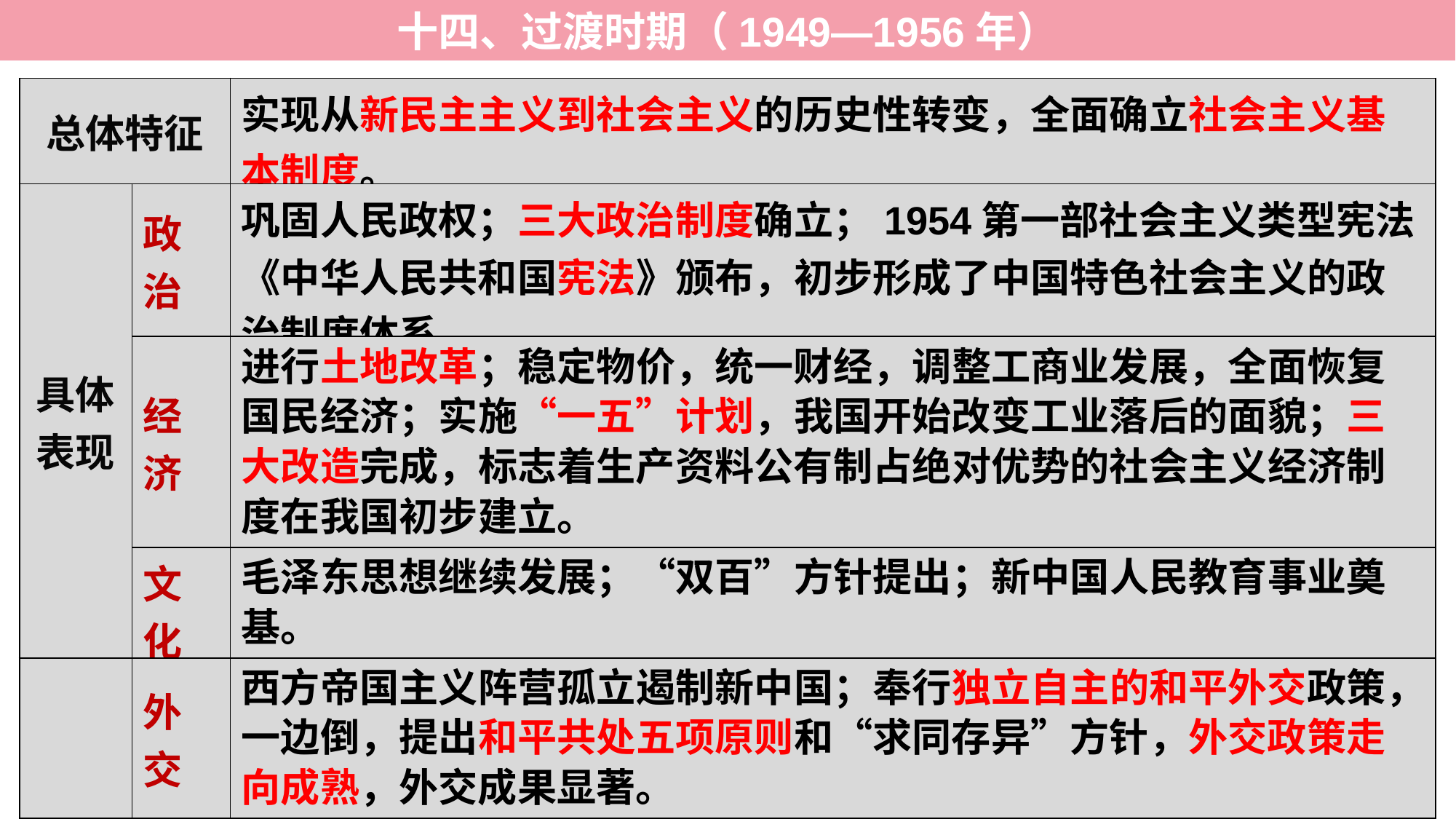

十四、过渡时期（1949—1956年）
| 总体特征 |  | 实现从新民主主义到社会主义的历史性转变，全面确立社会主义基本制度。 |
| --- | --- | --- |
| 具体表现 | 政治 | 巩固人民政权；三大政治制度确立；1954第一部社会主义类型宪法《中华人民共和国宪法》颁布，初步形成了中国特色社会主义的政治制度体系。 |
|  | 经济 | 进行土地改革；稳定物价，统一财经，调整工商业发展，全面恢复国民经济；实施“一五”计划，我国开始改变工业落后的面貌；三大改造完成，标志着生产资料公有制占绝对优势的社会主义经济制度在我国初步建立。 |
|  | 文化 | 毛泽东思想继续发展；“双百”方针提出；新中国人民教育事业奠基。 |
|  | 外交 | 西方帝国主义阵营孤立遏制新中国；奉行独立自主的和平外交政策，一边倒，提出和平共处五项原则和“求同存异”方针，外交政策走向成熟，外交成果显著。 |